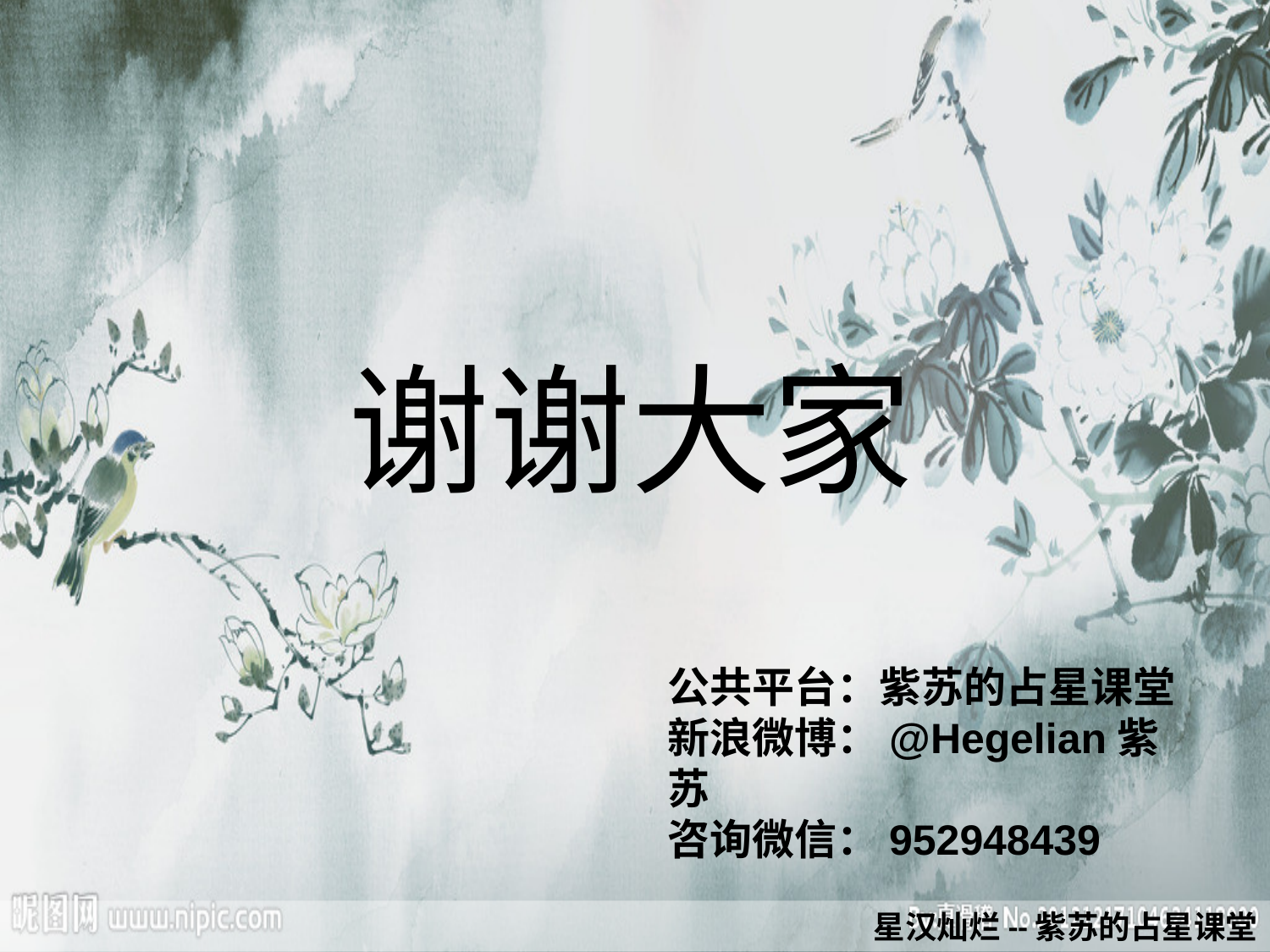

谢谢大家
公共平台：紫苏的占星课堂
新浪微博：@Hegelian紫苏
咨询微信：952948439
星汉灿烂--紫苏的占星课堂